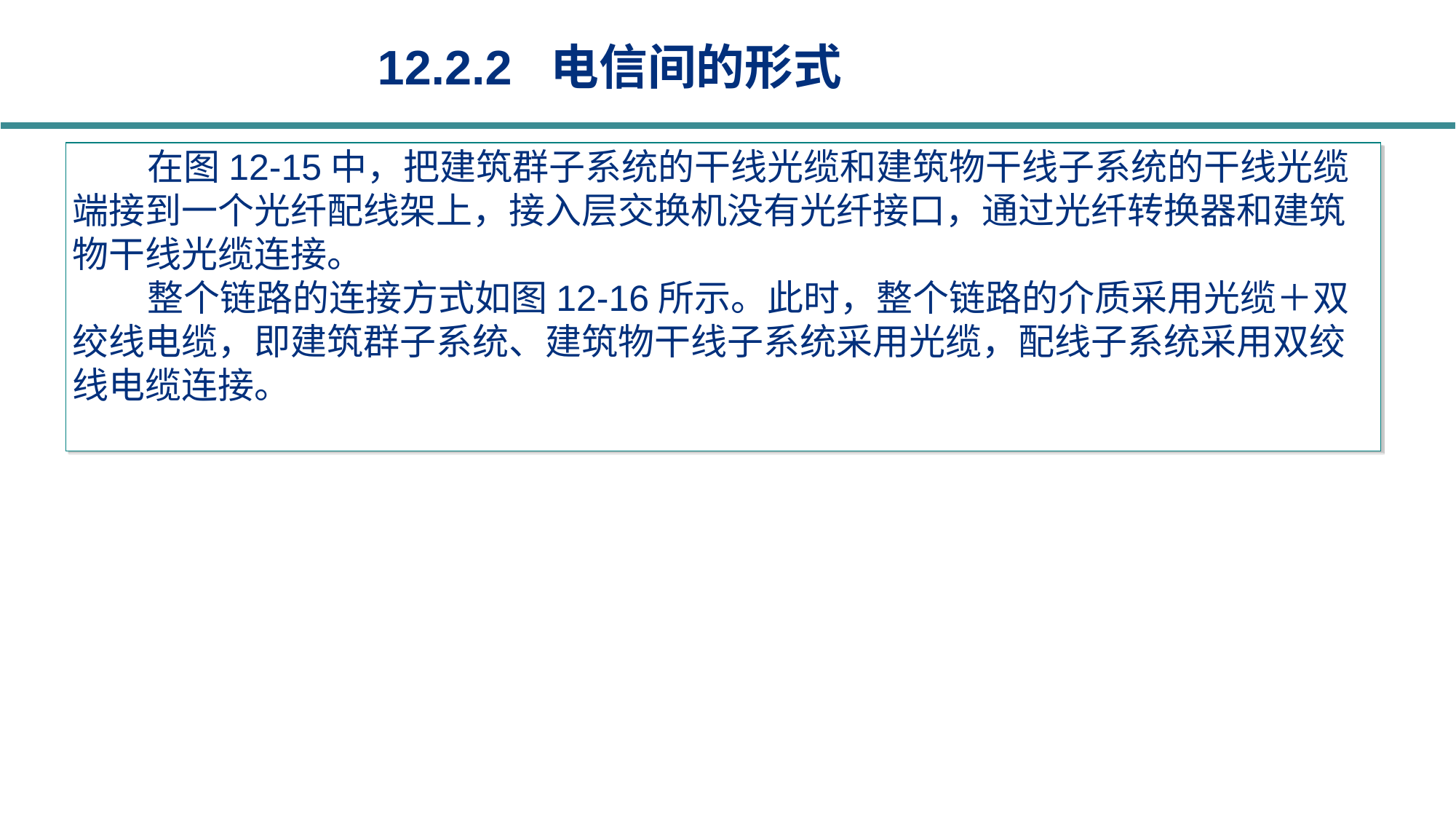

12.2.2  电信间的形式
在图12-15中，把建筑群子系统的干线光缆和建筑物干线子系统的干线光缆端接到一个光纤配线架上，接入层交换机没有光纤接口，通过光纤转换器和建筑物干线光缆连接。
整个链路的连接方式如图12-16所示。此时，整个链路的介质采用光缆＋双绞线电缆，即建筑群子系统、建筑物干线子系统采用光缆，配线子系统采用双绞线电缆连接。